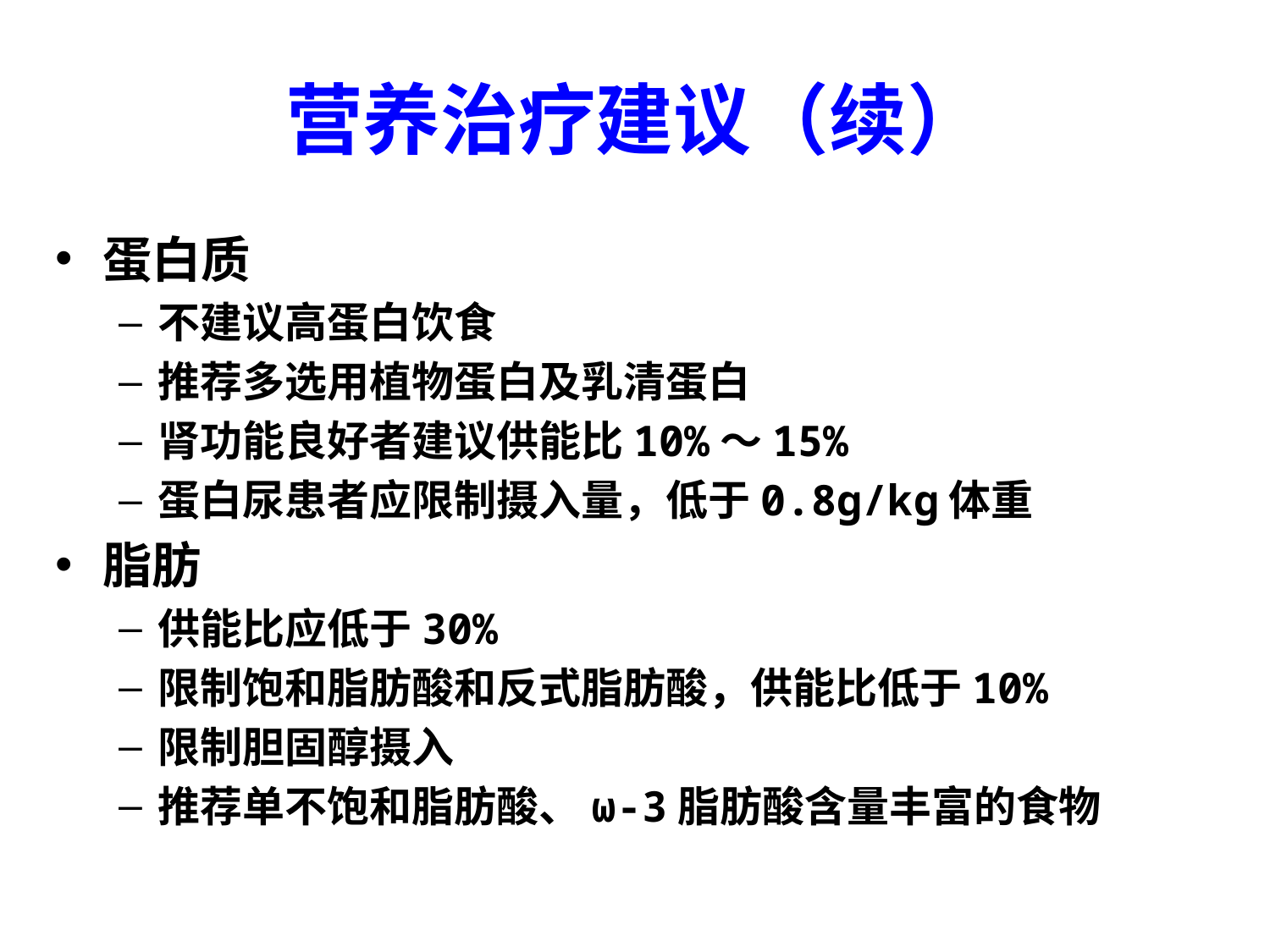

# 营养治疗建议（续）
蛋白质
不建议高蛋白饮食
推荐多选用植物蛋白及乳清蛋白
肾功能良好者建议供能比10%～15%
蛋白尿患者应限制摄入量，低于0.8g/kg体重
脂肪
供能比应低于30%
限制饱和脂肪酸和反式脂肪酸，供能比低于10%
限制胆固醇摄入
推荐单不饱和脂肪酸、ω-3脂肪酸含量丰富的食物